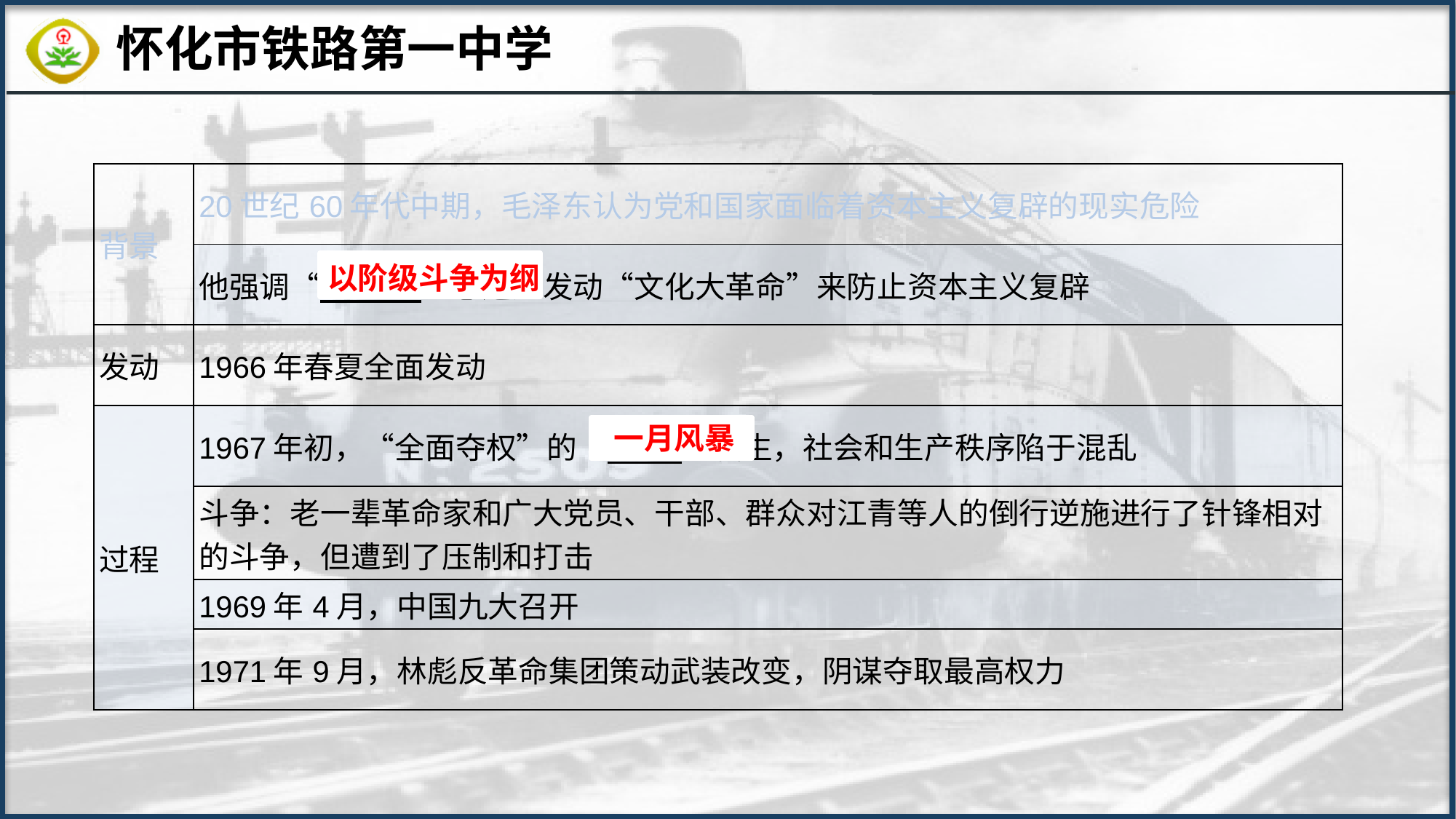

| 背景 | 20世纪60年代中期，毛泽东认为党和国家面临着资本主义复辟的现实危险 |
| --- | --- |
|  | 他强调“ ”想通过发动“文化大革命”来防止资本主义复辟 |
| 发动 | 1966年春夏全面发动 |
| 过程 | 1967年初，“全面夺权”的“ ”发生，社会和生产秩序陷于混乱 |
|  | 斗争：老一辈革命家和广大党员、干部、群众对江青等人的倒行逆施进行了针锋相对的斗争，但遭到了压制和打击 |
|  | 1969年4月，中国九大召开 |
|  | 1971年9月，林彪反革命集团策动武装改变，阴谋夺取最高权力 |

以阶级斗争为纲
一月风暴